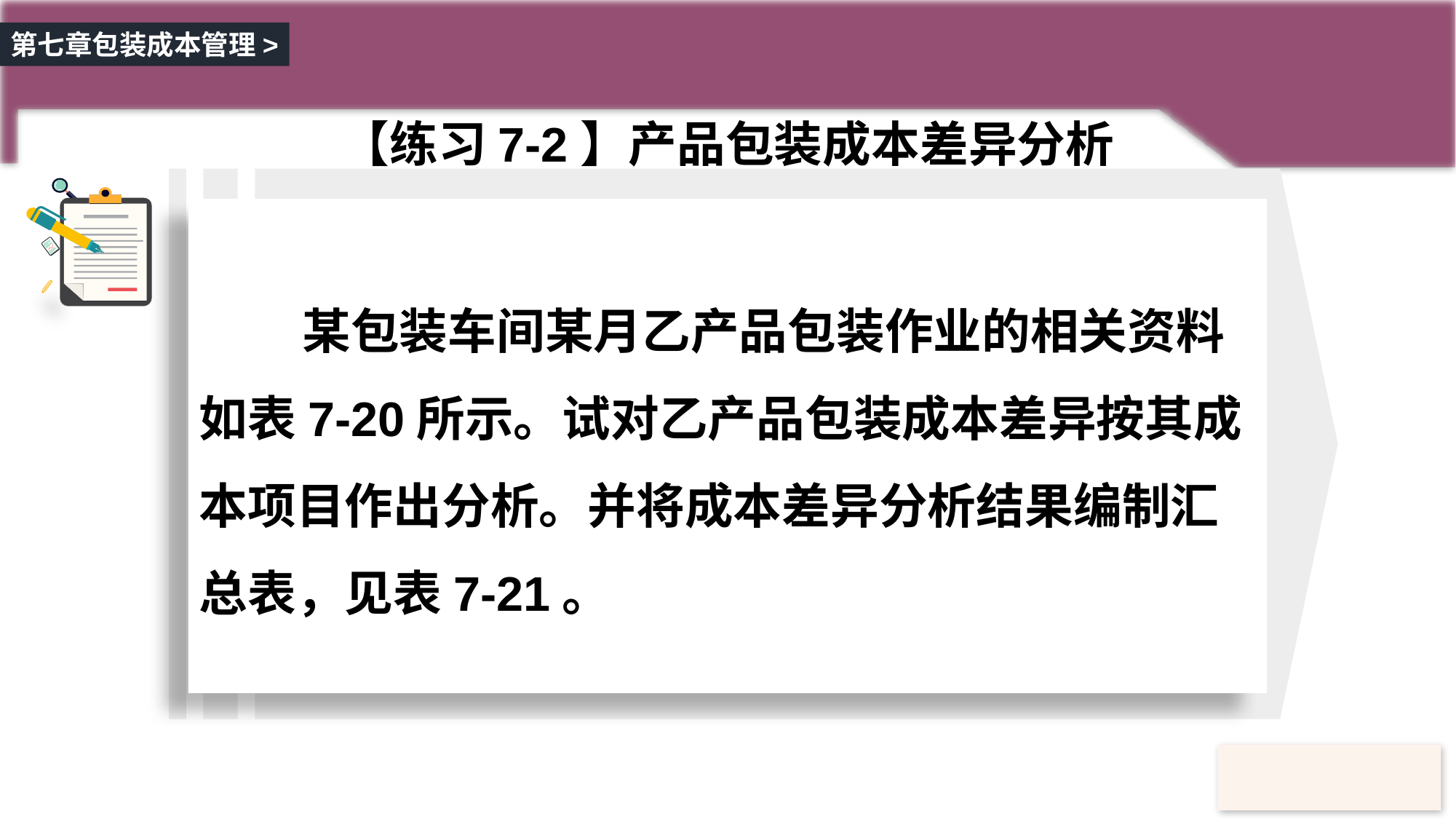

第七章包装成本管理>
【练习7-2】产品包装成本差异分析
某包装车间某月乙产品包装作业的相关资料如表7-20所示。试对乙产品包装成本差异按其成本项目作出分析。并将成本差异分析结果编制汇总表，见表7-21。